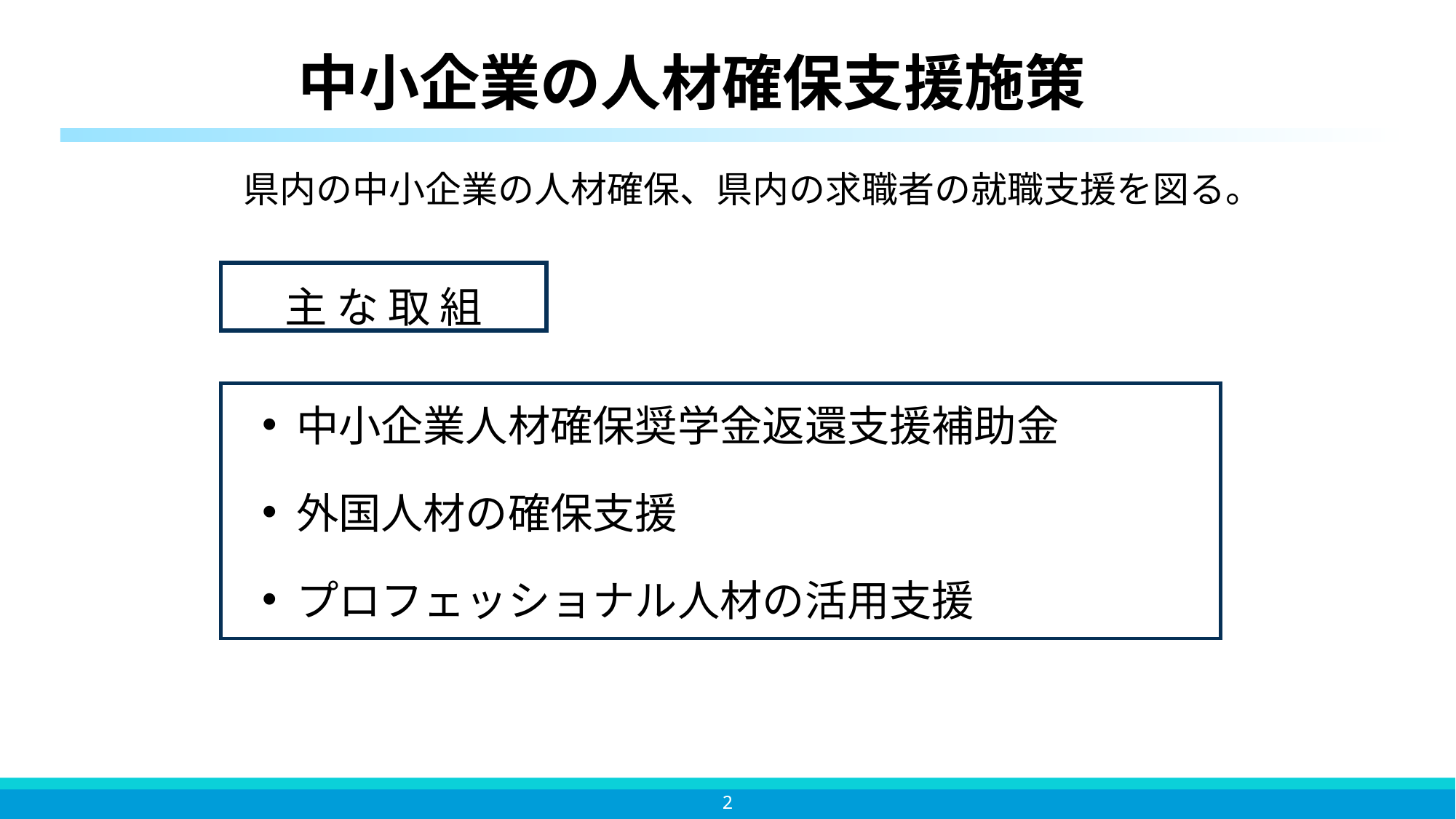

中小企業の人材確保支援施策

　　県内の中小企業の人材確保、県内の求職者の就職支援を図る。

主 な 取 組

中小企業人材確保奨学金返還支援補助金

外国人材の確保支援

プロフェッショナル人材の活用支援

2